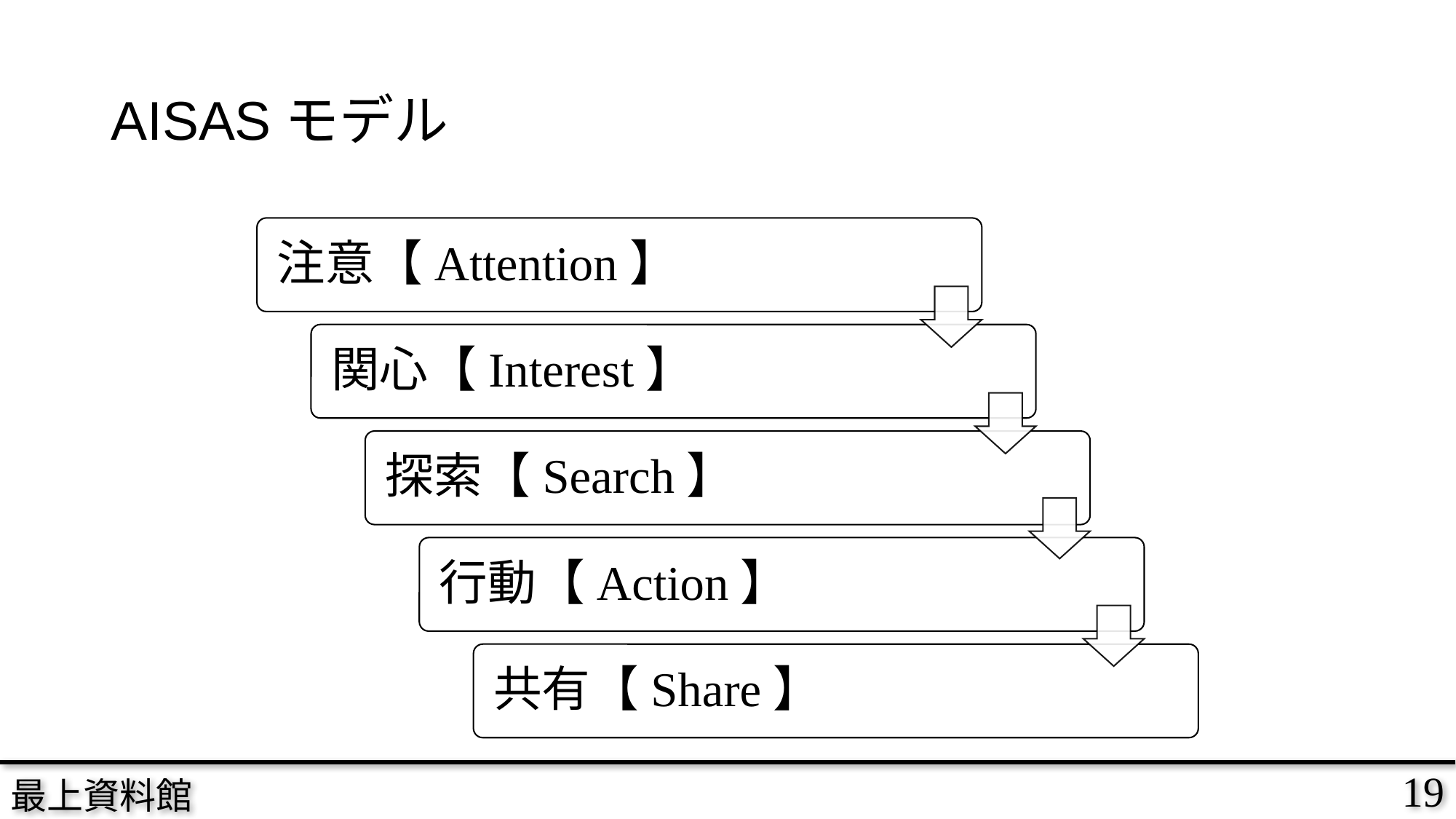

# AISASモデル
注意【Attention】
関心【Interest】
探索【Search】
行動【Action】
共有【Share】